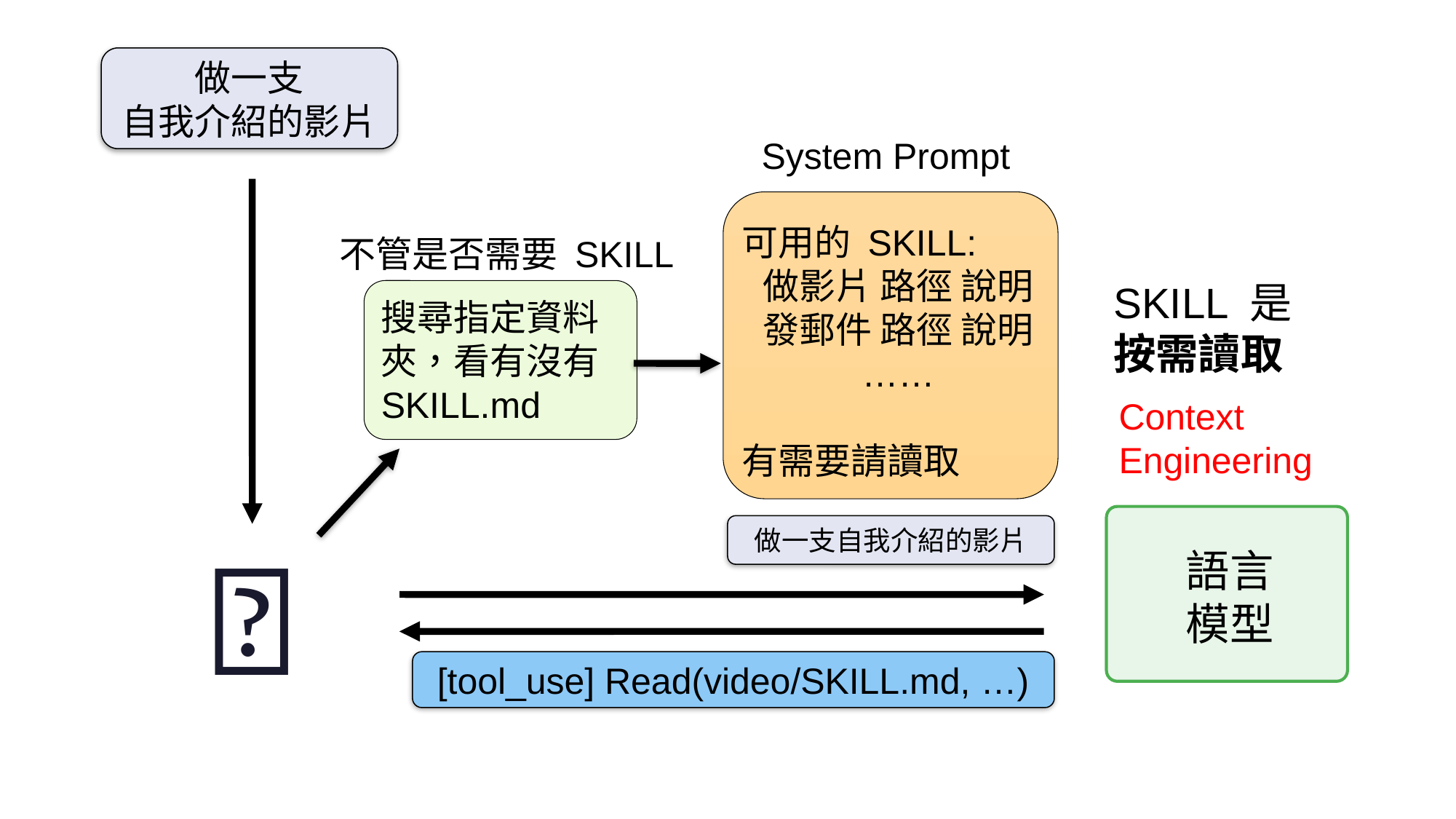

做一支
自我介紹的影片
System Prompt

可用的 SKILL:
做影片 路徑 說明
發郵件 路徑 說明
……

有需要請讀取
不管是否需要 SKILL
SKILL 是按需讀取
搜尋指定資料夾，看有沒有  SKILL.md

Context Engineering

語言
模型
做一支自我介紹的影片
🦞

[tool_use] Read(video/SKILL.md, …)